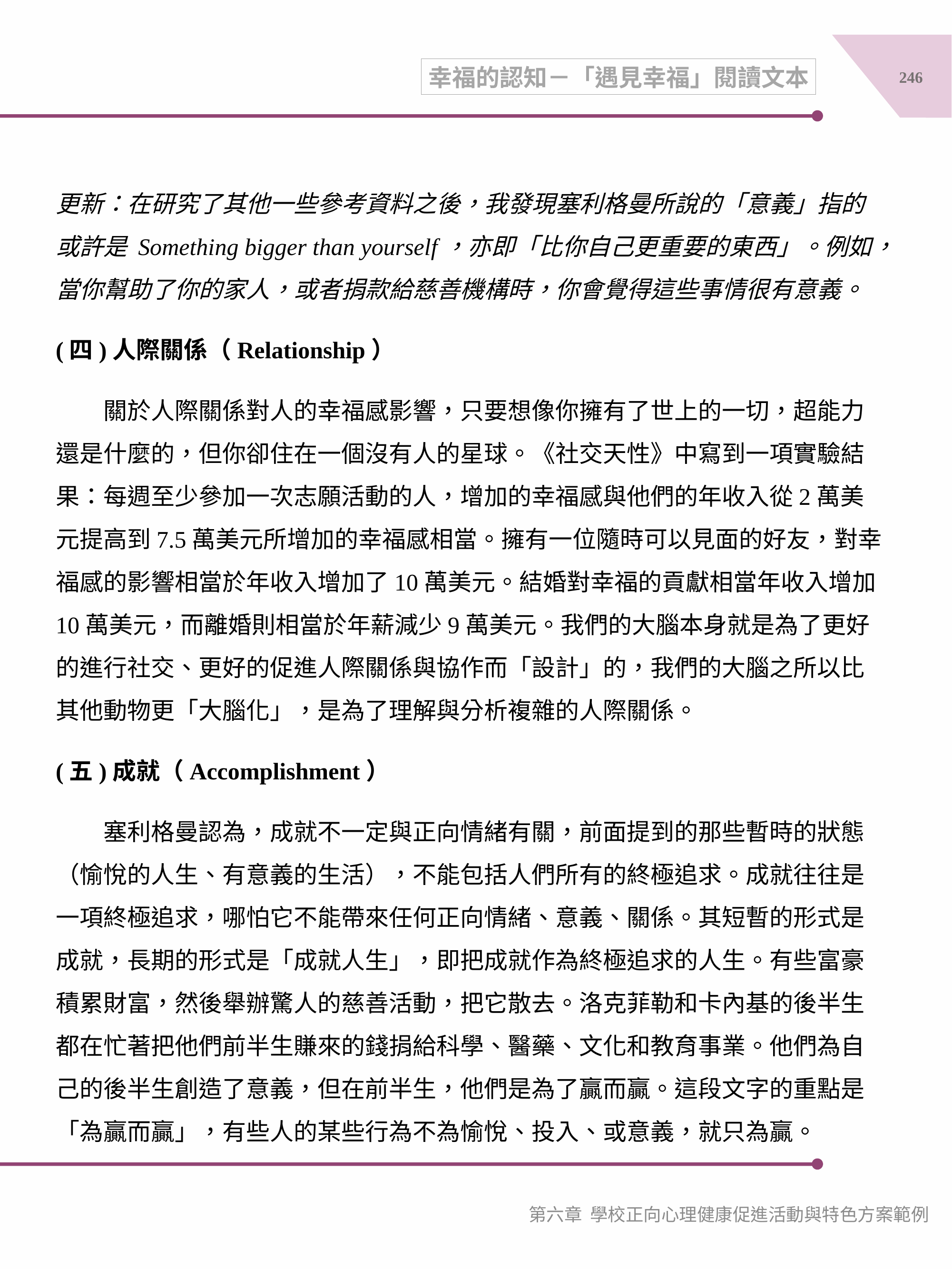

246
幸福的認知－「遇見幸福」閱讀文本
更新：在研究了其他一些參考資料之後，我發現塞利格曼所說的「意義」指的或許是 Something bigger than yourself，亦即「比你自己更重要的東西」。例如，當你幫助了你的家人，或者捐款給慈善機構時，你會覺得這些事情很有意義。
(四)人際關係（Relationship）
　　關於人際關係對人的幸福感影響，只要想像你擁有了世上的一切，超能力還是什麼的，但你卻住在一個沒有人的星球。《社交天性》中寫到一項實驗結果：每週至少參加一次志願活動的人，增加的幸福感與他們的年收入從2萬美元提高到7.5萬美元所增加的幸福感相當。擁有一位隨時可以見面的好友，對幸福感的影響相當於年收入增加了10萬美元。結婚對幸福的貢獻相當年收入增加10萬美元，而離婚則相當於年薪減少9萬美元。我們的大腦本身就是為了更好的進行社交、更好的促進人際關係與協作而「設計」的，我們的大腦之所以比其他動物更「大腦化」，是為了理解與分析複雜的人際關係。
(五)成就（Accomplishment）
　　塞利格曼認為，成就不一定與正向情緒有關，前面提到的那些暫時的狀態（愉悅的人生、有意義的生活），不能包括人們所有的終極追求。成就往往是一項終極追求，哪怕它不能帶來任何正向情緒、意義、關係。其短暫的形式是成就，長期的形式是「成就人生」，即把成就作為終極追求的人生。有些富豪積累財富，然後舉辦驚人的慈善活動，把它散去。洛克菲勒和卡內基的後半生都在忙著把他們前半生賺來的錢捐給科學、醫藥、文化和教育事業。他們為自己的後半生創造了意義，但在前半生，他們是為了贏而贏。這段文字的重點是「為贏而贏」，有些人的某些行為不為愉悅、投入、或意義，就只為贏。
第六章  學校正向心理健康促進活動與特色方案範例